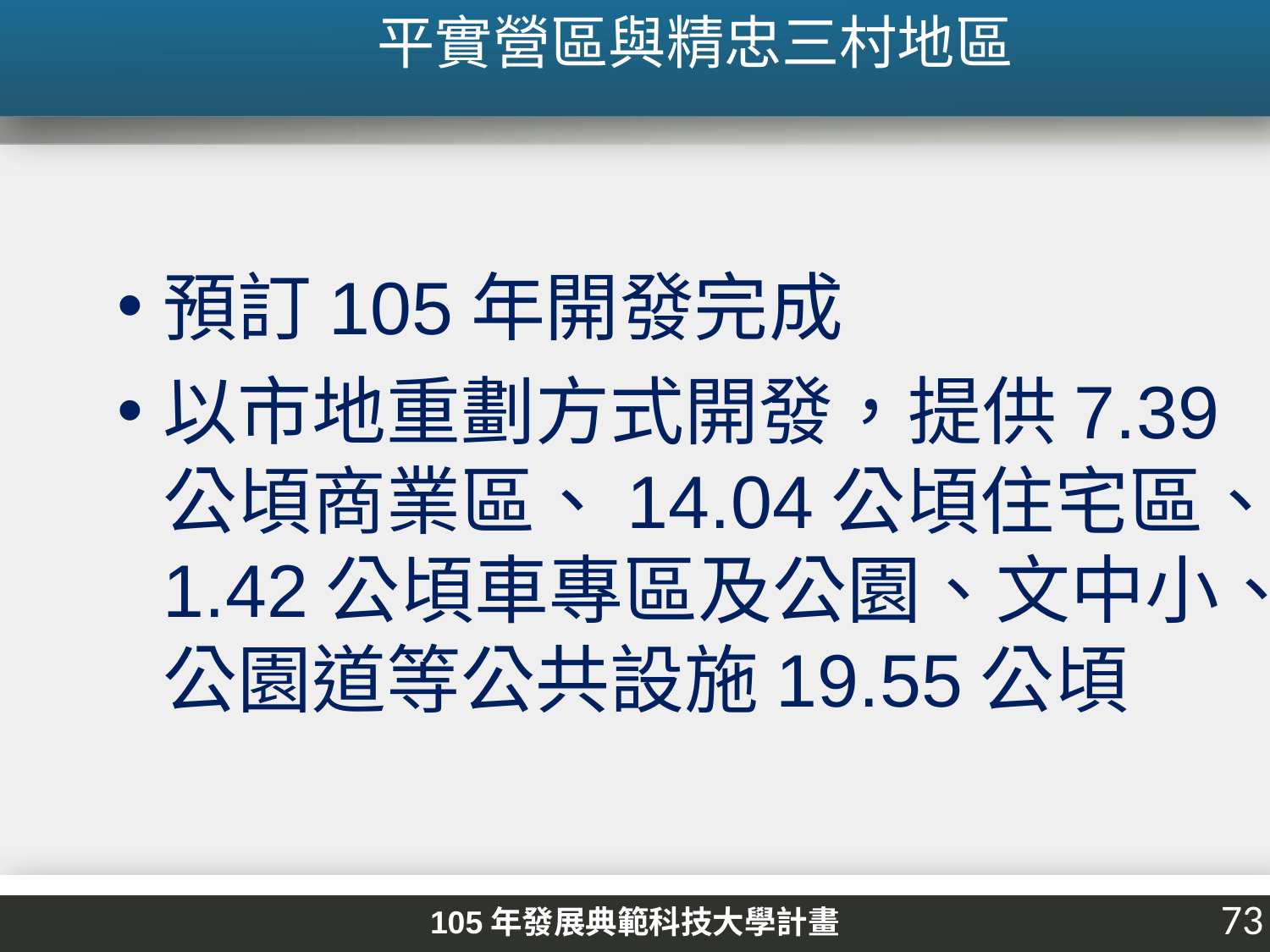

# 平實營區與精忠三村地區

預訂105年開發完成
以市地重劃方式開發，提供7.39公頃商業區、14.04公頃住宅區、1.42公頃車專區及公園、文中小、公園道等公共設施19.55公頃